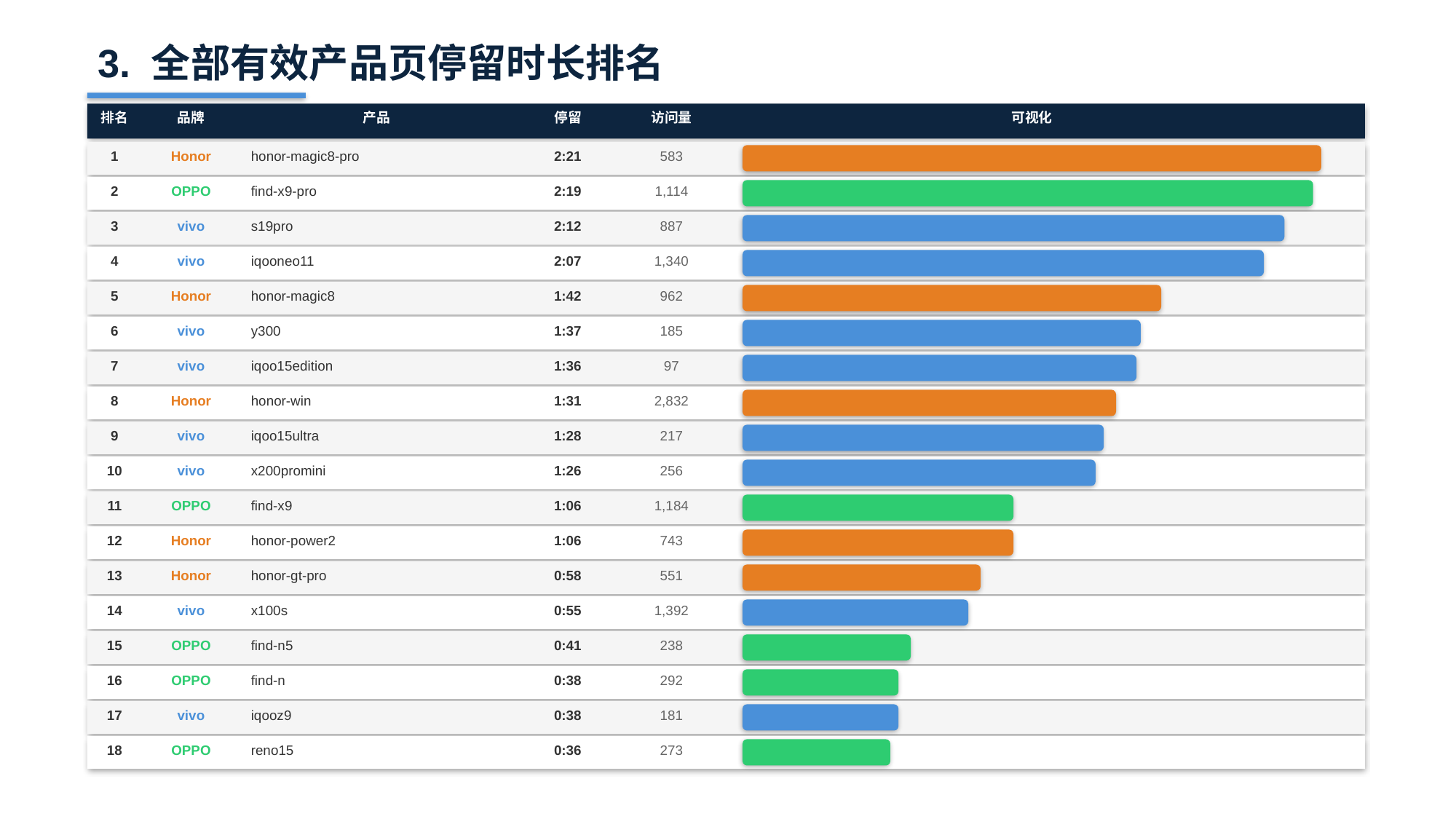

3. 全部有效产品页停留时长排名

排名
品牌
产品
停留
访问量
可视化

1
Honor
honor-magic8-pro
2:21
583

2
OPPO
find-x9-pro
2:19
1,114

3
vivo
s19pro
2:12
887

4
vivo
iqooneo11
2:07
1,340

5
Honor
honor-magic8
1:42
962

6
vivo
y300
1:37
185

7
vivo
iqoo15edition
1:36
97

8
Honor
honor-win
1:31
2,832

9
vivo
iqoo15ultra
1:28
217

10
vivo
x200promini
1:26
256

11
OPPO
find-x9
1:06
1,184

12
Honor
honor-power2
1:06
743

13
Honor
honor-gt-pro
0:58
551

14
vivo
x100s
0:55
1,392

15
OPPO
find-n5
0:41
238

16
OPPO
find-n
0:38
292

17
vivo
iqooz9
0:38
181

18
OPPO
reno15
0:36
273